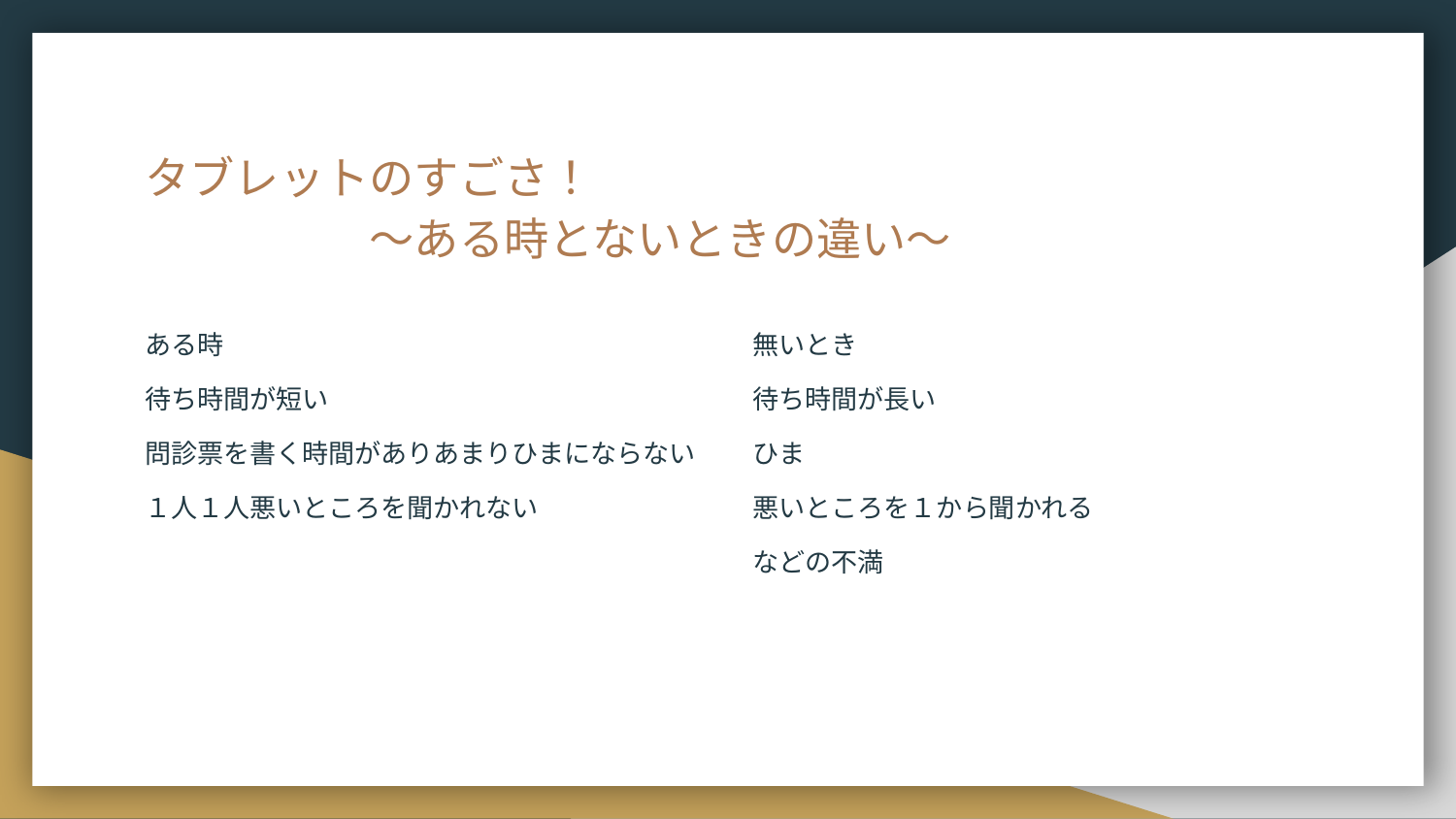

# タブレットのすごさ！
　　　　　〜ある時とないときの違い〜
ある時
待ち時間が短い
問診票を書く時間がありあまりひまにならない
１人１人悪いところを聞かれない
無いとき
待ち時間が長い
ひま
悪いところを１から聞かれる
などの不満